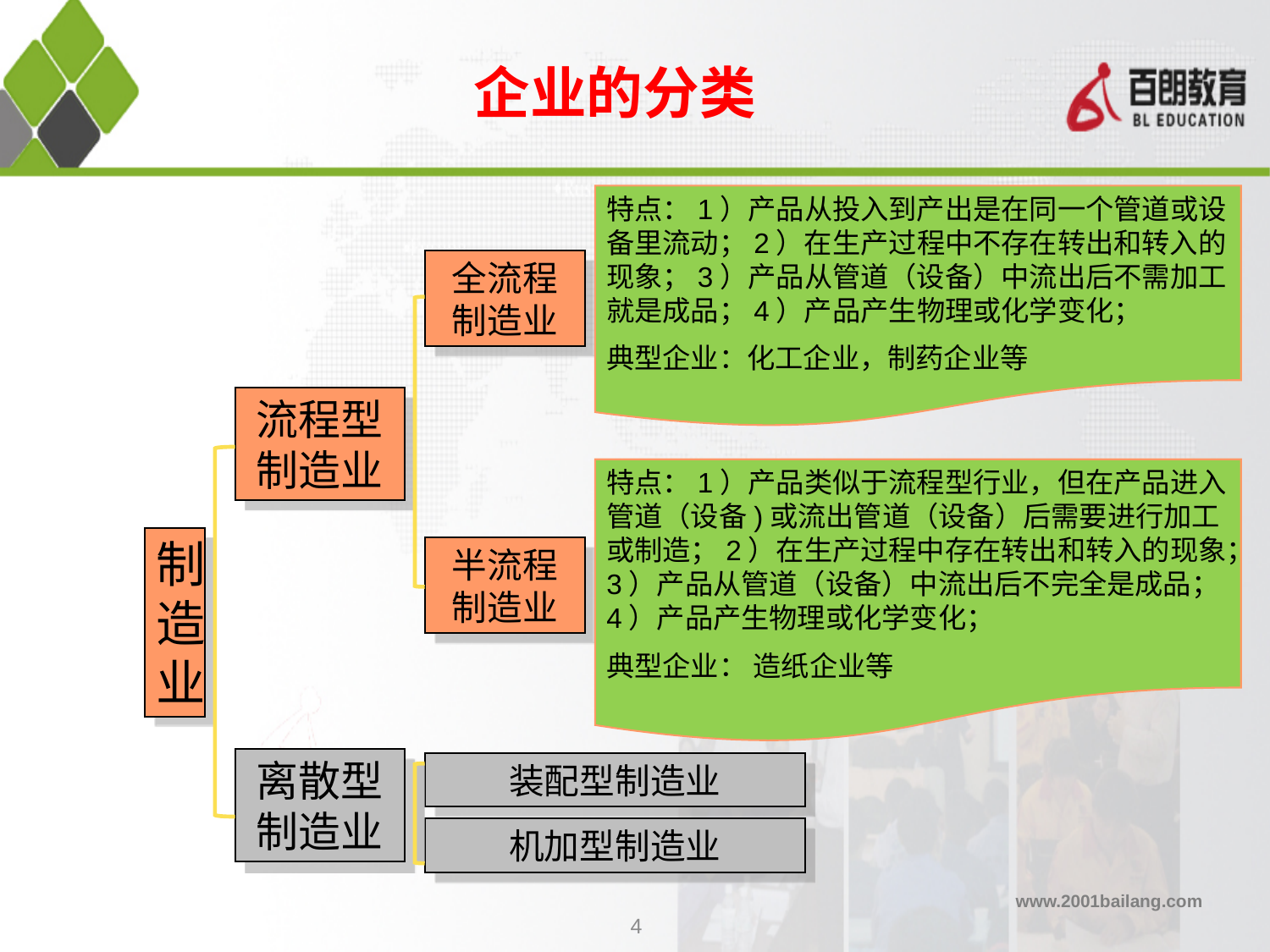

# 企业的分类
特点：1）产品从投入到产出是在同一个管道或设备里流动；2）在生产过程中不存在转出和转入的现象；3）产品从管道（设备）中流出后不需加工就是成品；4）产品产生物理或化学变化；
典型企业：化工企业，制药企业等
全流程制造业

流程型制造业

特点：1）产品类似于流程型行业，但在产品进入管道（设备)或流出管道（设备）后需要进行加工或制造；2）在生产过程中存在转出和转入的现象；3）产品从管道（设备）中流出后不完全是成品；4）产品产生物理或化学变化；
典型企业： 造纸企业等
制造业
半流程制造业

离散型制造业
装配型制造业

机加型制造业
4